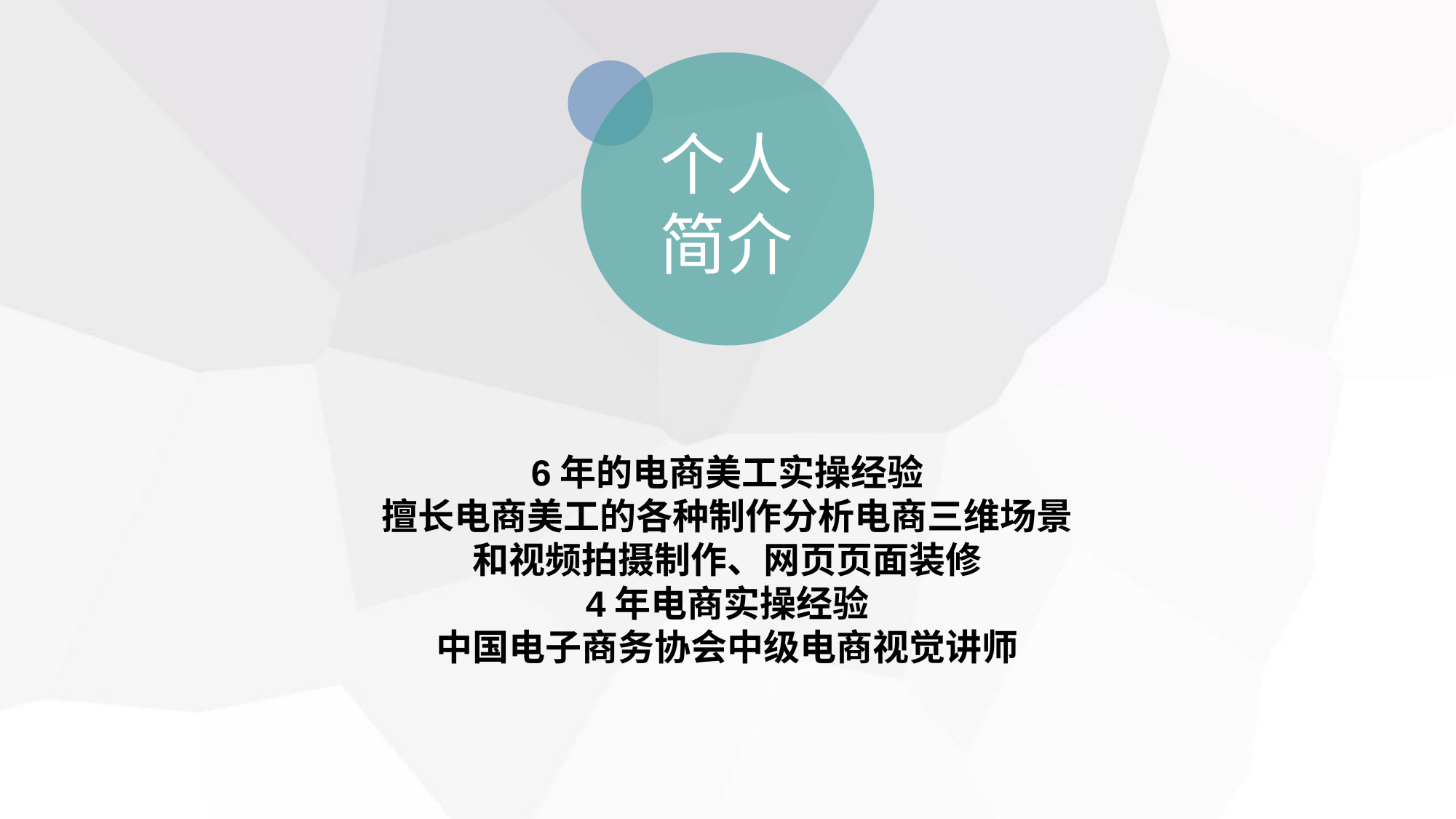

个人
简介
6年的电商美工实操经验
擅长电商美工的各种制作分析电商三维场景和视频拍摄制作、网页页面装修
4年电商实操经验
中国电子商务协会中级电商视觉讲师